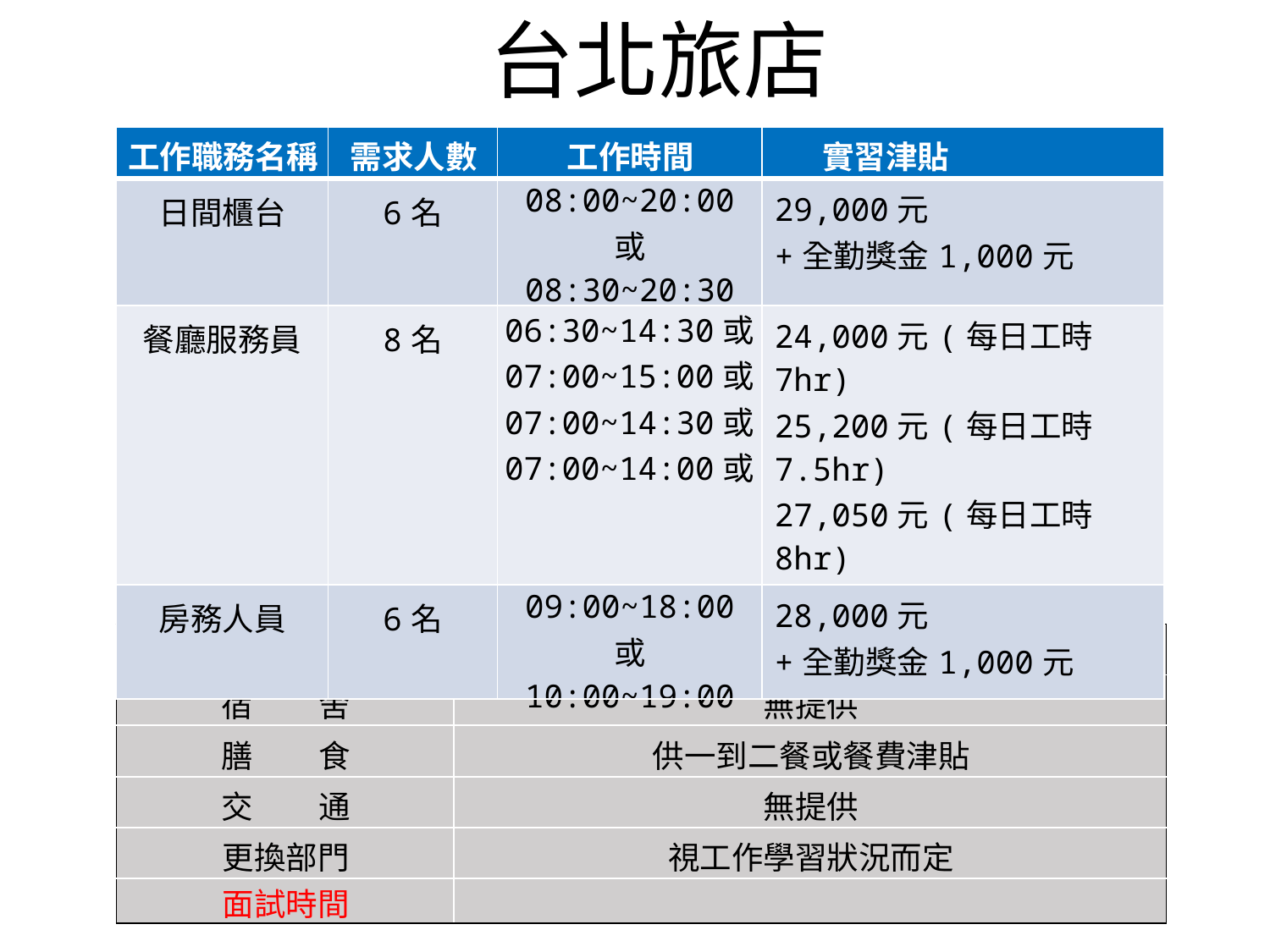

# 台北旅店
| 工作職務名稱 | 需求人數 | 工作時間 | 實習津貼 |
| --- | --- | --- | --- |
| 日間櫃台 | 6名 | 08:00~20:00 或 08:30~20:30 | 29,000元 +全勤獎金1,000元 |
| 餐廳服務員 | 8名 | 06:30~14:30或 07:00~15:00或 07:00~14:30或 07:00~14:00或 | 24,000元(每日工時7hr) 25,200元(每日工時7.5hr) 27,050元(每日工時8hr) +全勤獎金1,000元 |
| 房務人員 | 6名 | 09:00~18:00 或 10:00~19:00 | 28,000元 +全勤獎金1,000元 |
| 保 險 | 勞保、健保、團體保險 |
| --- | --- |
| 宿 舍 | 無提供 |
| 膳 食 | 供一到二餐或餐費津貼 |
| 交 通 | 無提供 |
| 更換部門 | 視工作學習狀況而定 |
| 面試時間 |  |